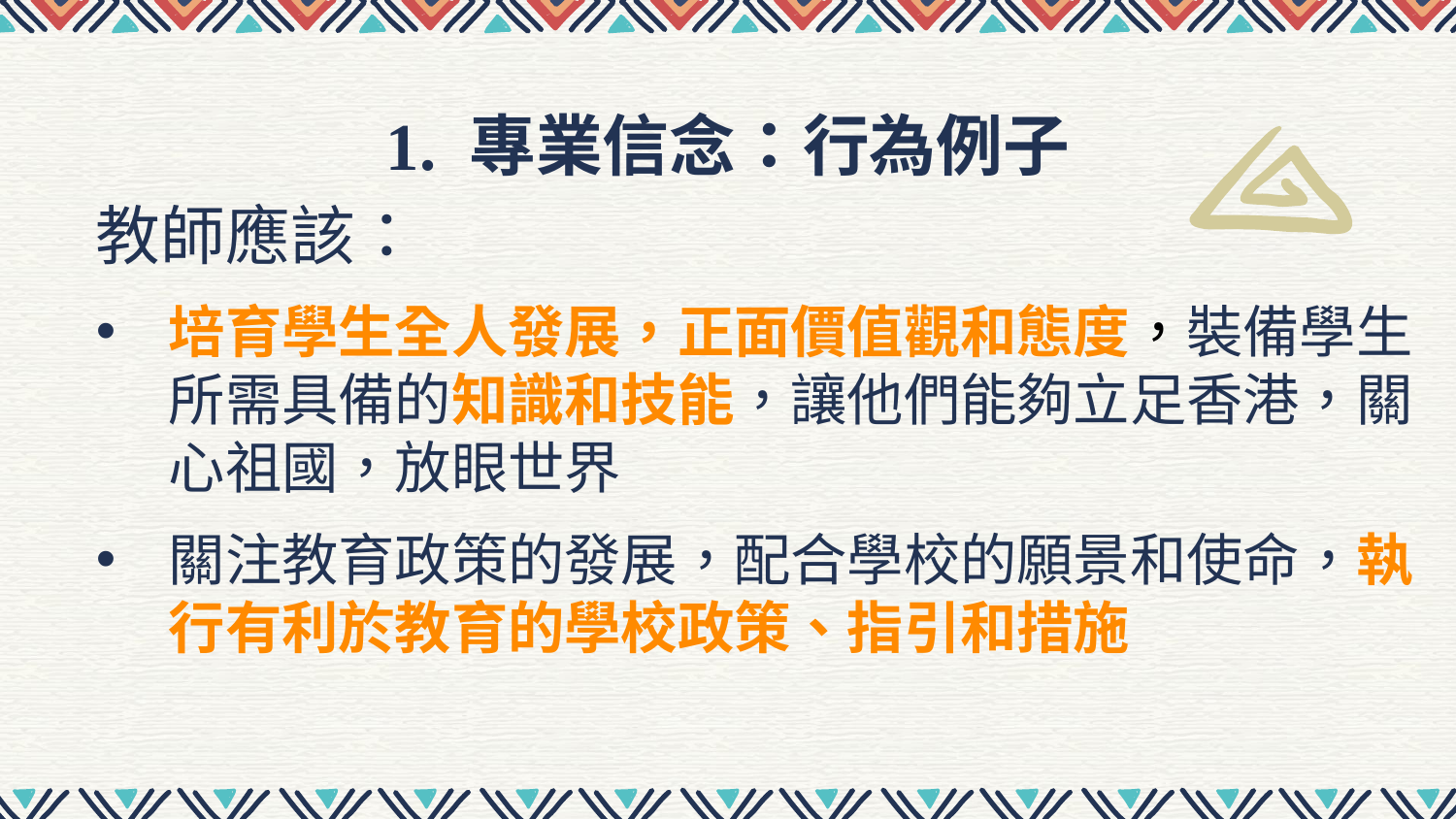

# 1. 專業信念：行為例子

教師應該：
培育學生全人發展，正面價值觀和態度，裝備學生所需具備的知識和技能，讓他們能夠立足香港，關心祖國，放眼世界
關注教育政策的發展，配合學校的願景和使命，執行有利於教育的學校政策、指引和措施